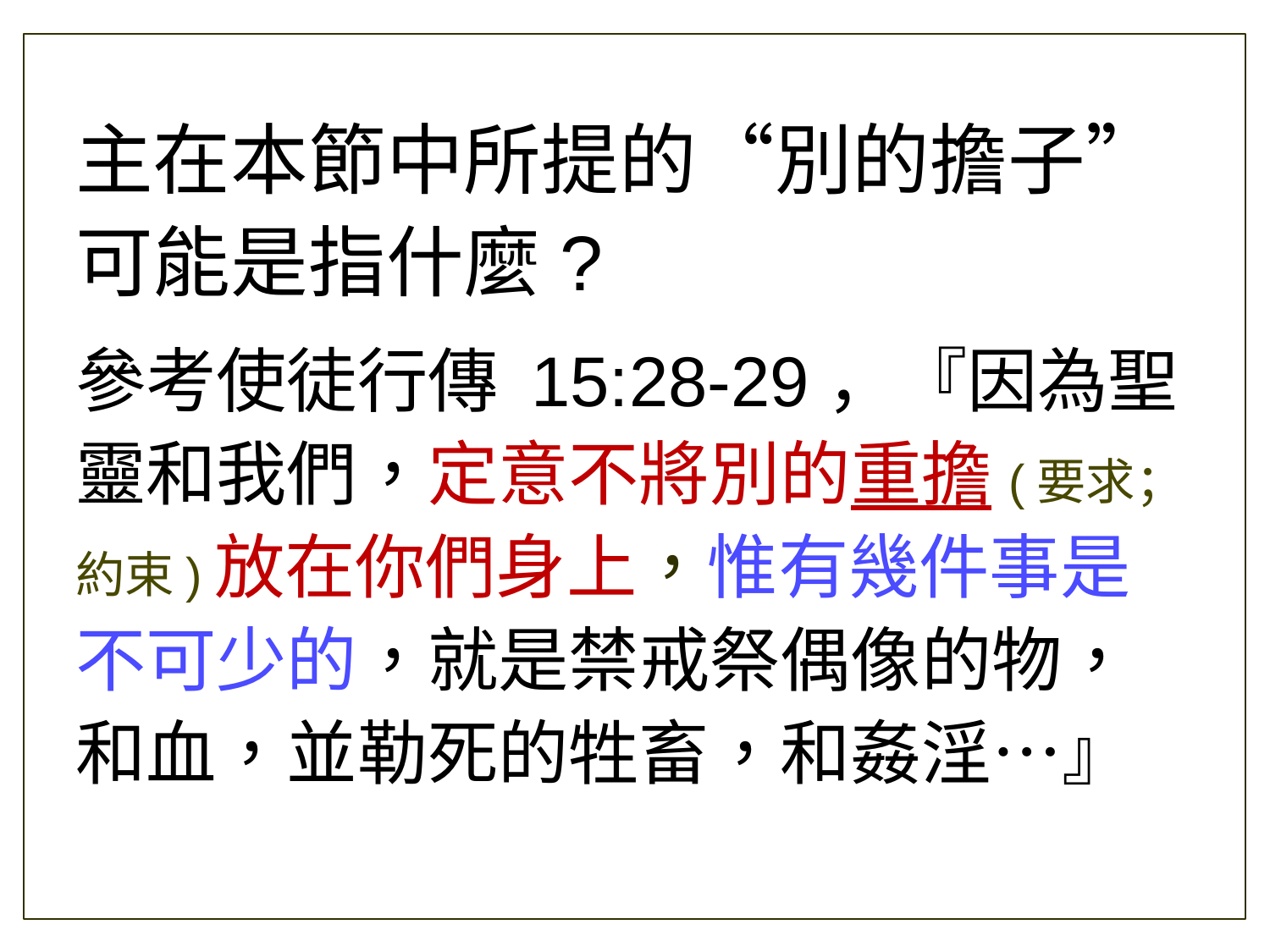

主在本節中所提的“別的擔子”可能是指什麼?
參考使徒行傳 15:28-29，『因為聖靈和我們，定意不將別的重擔(要求；約束)放在你們身上，惟有幾件事是不可少的，就是禁戒祭偶像的物，和血，並勒死的牲畜，和姦淫…』